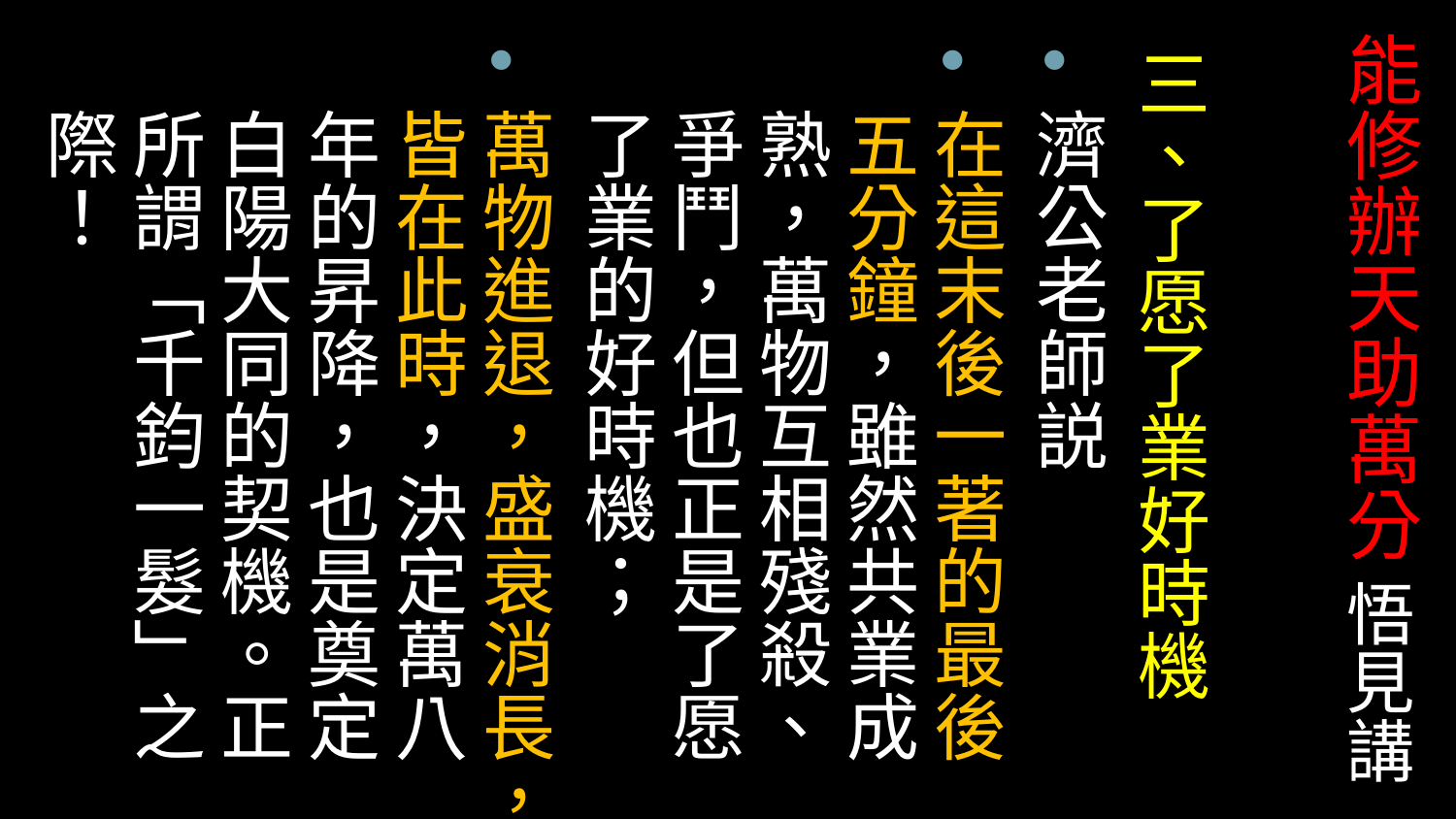

# 能修辦天助萬分 悟見講
三、了愿了業好時機
濟公老師説
在這末後一著的最後五分鐘，雖然共業成熟，萬物互相殘殺、爭鬥，但也正是了愿了業的好時機；
萬物進退，盛衰消長，皆在此時，決定萬八年的昇降，也是奠定白陽大同的契機。正所謂「千鈞一髮」之際！